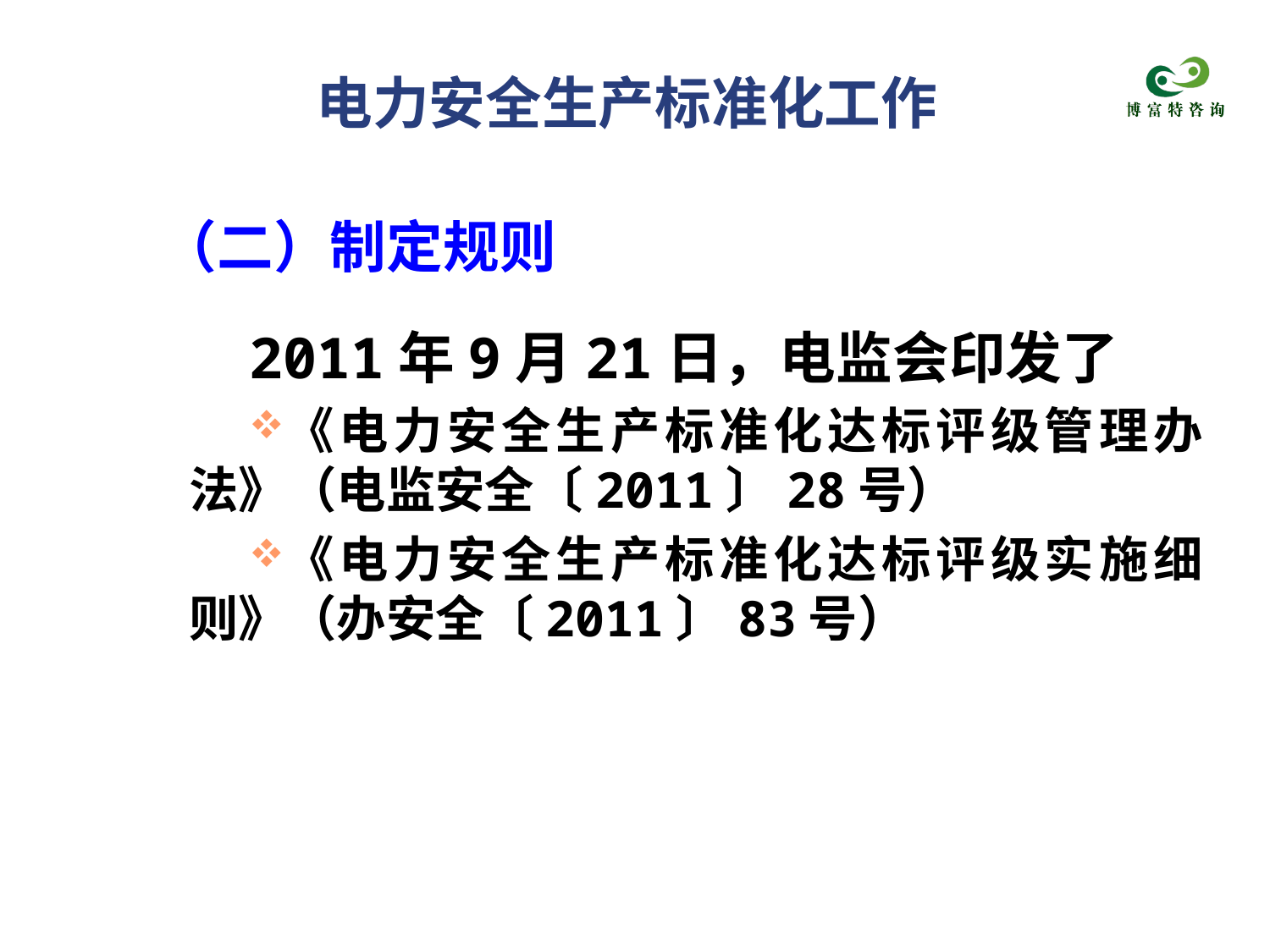

电力安全生产标准化工作
# （二）制定规则
2011年9月21日，电监会印发了
《电力安全生产标准化达标评级管理办法》（电监安全〔2011〕28号）
《电力安全生产标准化达标评级实施细则》（办安全〔2011〕83号）